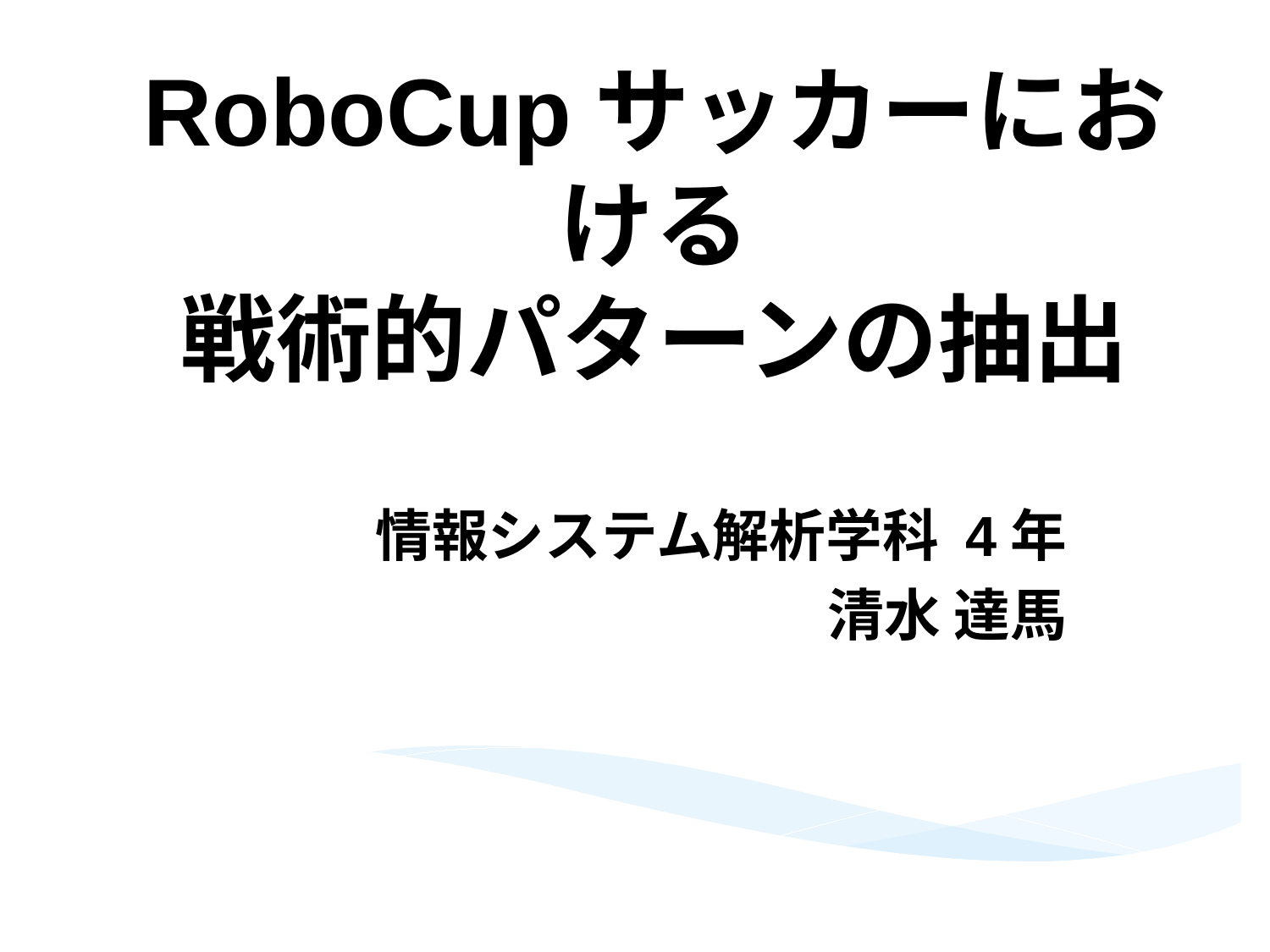

# RoboCupサッカーにおける 戦術的パターンの抽出
情報システム解析学科 4年
清水 達馬